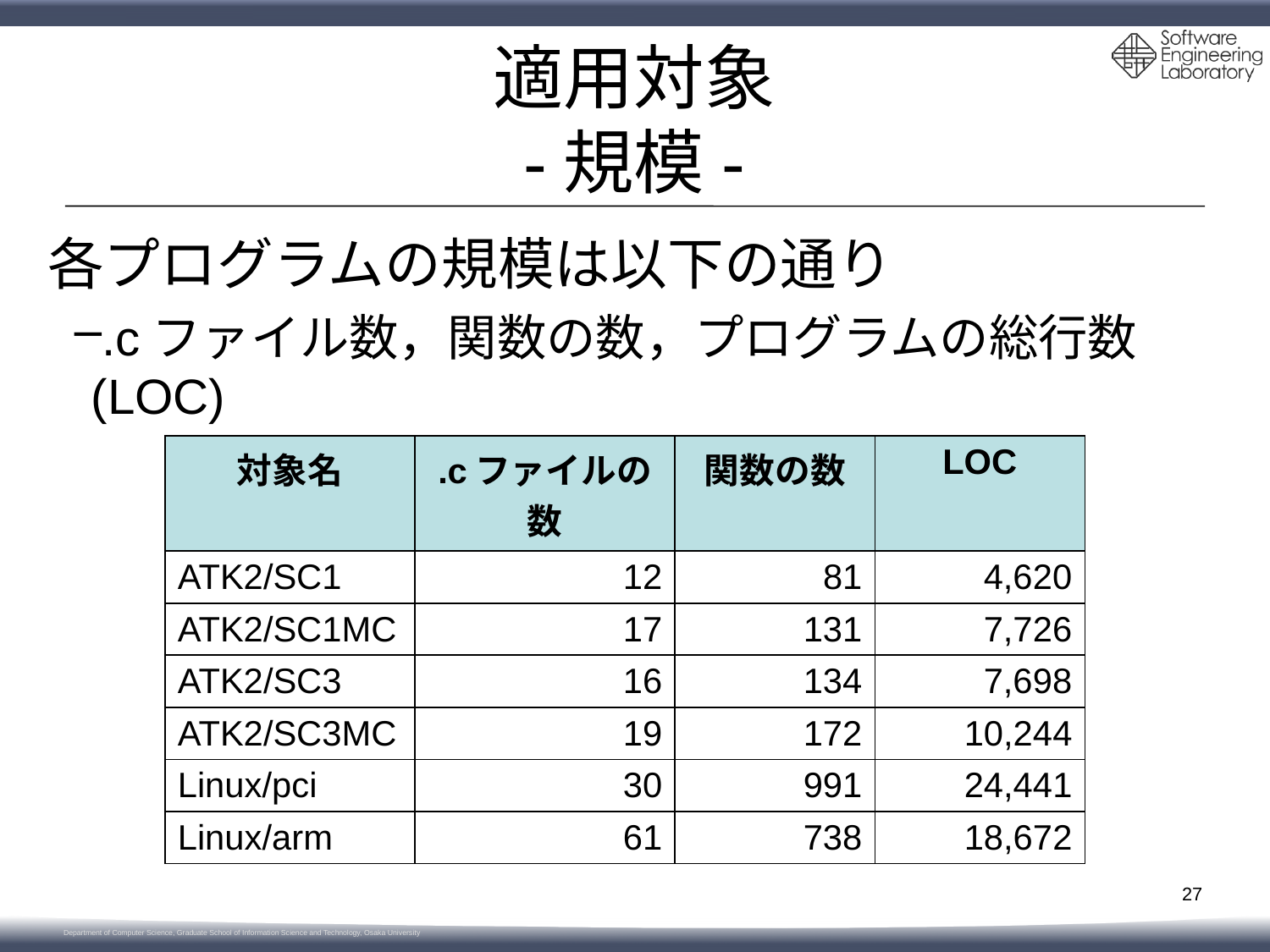

# 適用対象 -規模-
各プログラムの規模は以下の通り
.cファイル数，関数の数，プログラムの総行数(LOC)
| 対象名 | .cファイルの数 | 関数の数 | LOC |
| --- | --- | --- | --- |
| ATK2/SC1 | 12 | 81 | 4,620 |
| ATK2/SC1MC | 17 | 131 | 7,726 |
| ATK2/SC3 | 16 | 134 | 7,698 |
| ATK2/SC3MC | 19 | 172 | 10,244 |
| Linux/pci | 30 | 991 | 24,441 |
| Linux/arm | 61 | 738 | 18,672 |
27